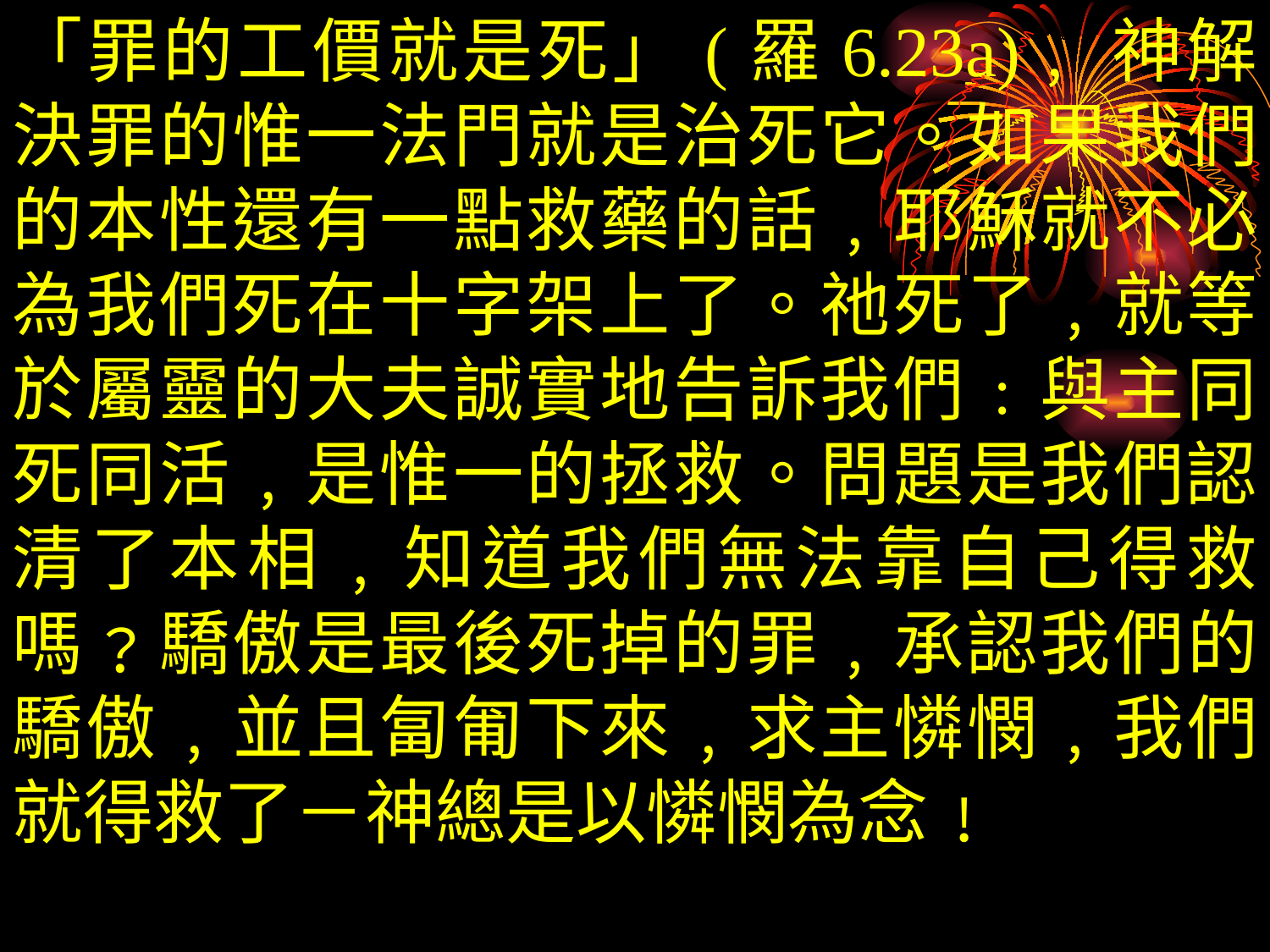

「罪的工價就是死」(羅6.23a)﹐神解決罪的惟一法門就是治死它。如果我們的本性還有一點救藥的話﹐耶穌就不必為我們死在十字架上了。祂死了﹐就等於屬靈的大夫誠實地告訴我們﹕與主同死同活﹐是惟一的拯救。問題是我們認清了本相﹐知道我們無法靠自己得救嗎﹖驕傲是最後死掉的罪﹐承認我們的驕傲﹐並且匐匍下來﹐求主憐憫﹐我們就得救了－神總是以憐憫為念﹗